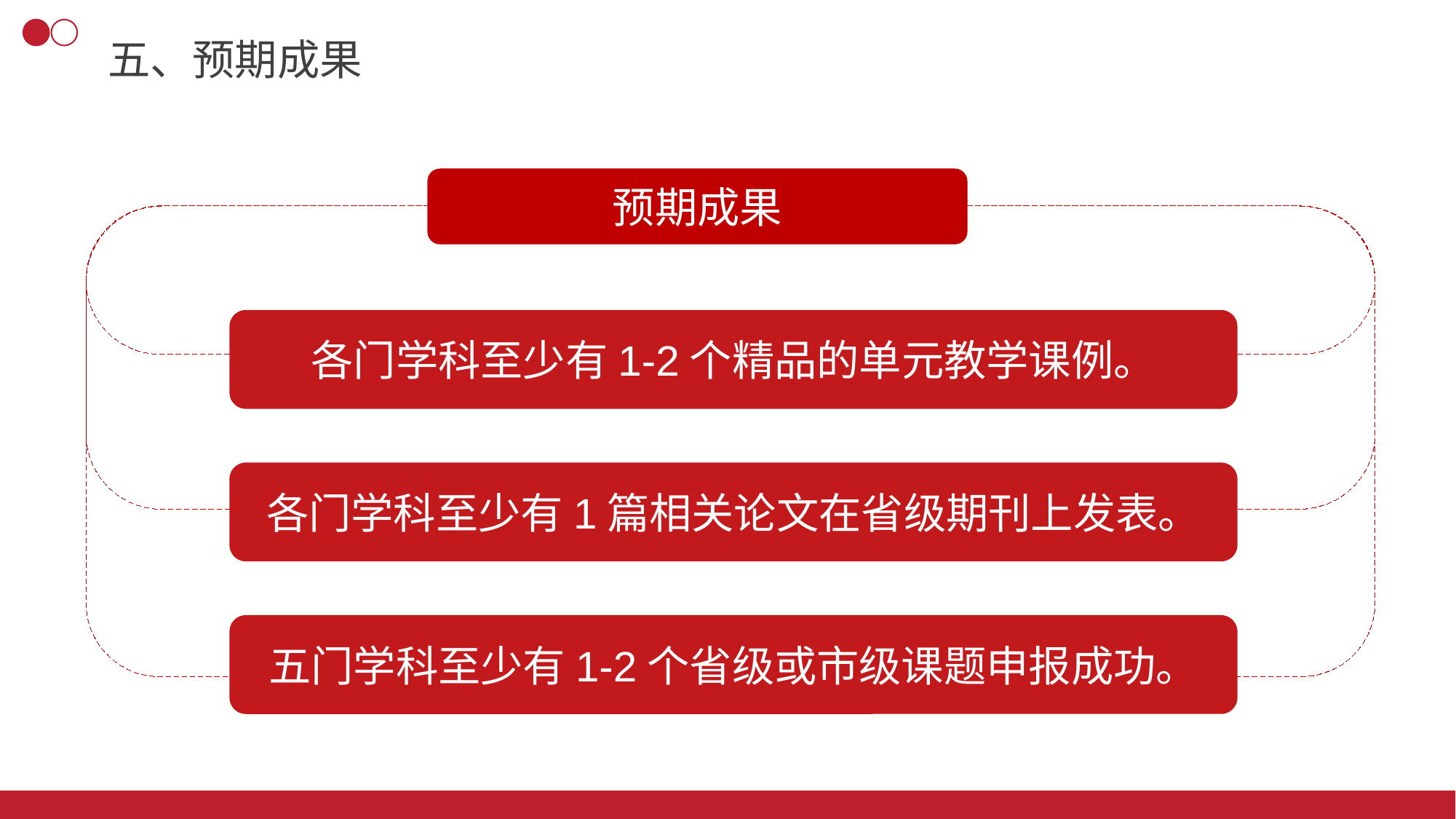

五、预期成果
预期成果

各门学科至少有1-2个精品的单元教学课例。
各门学科至少有1篇相关论文在省级期刊上发表。
五门学科至少有1-2个省级或市级课题申报成功。